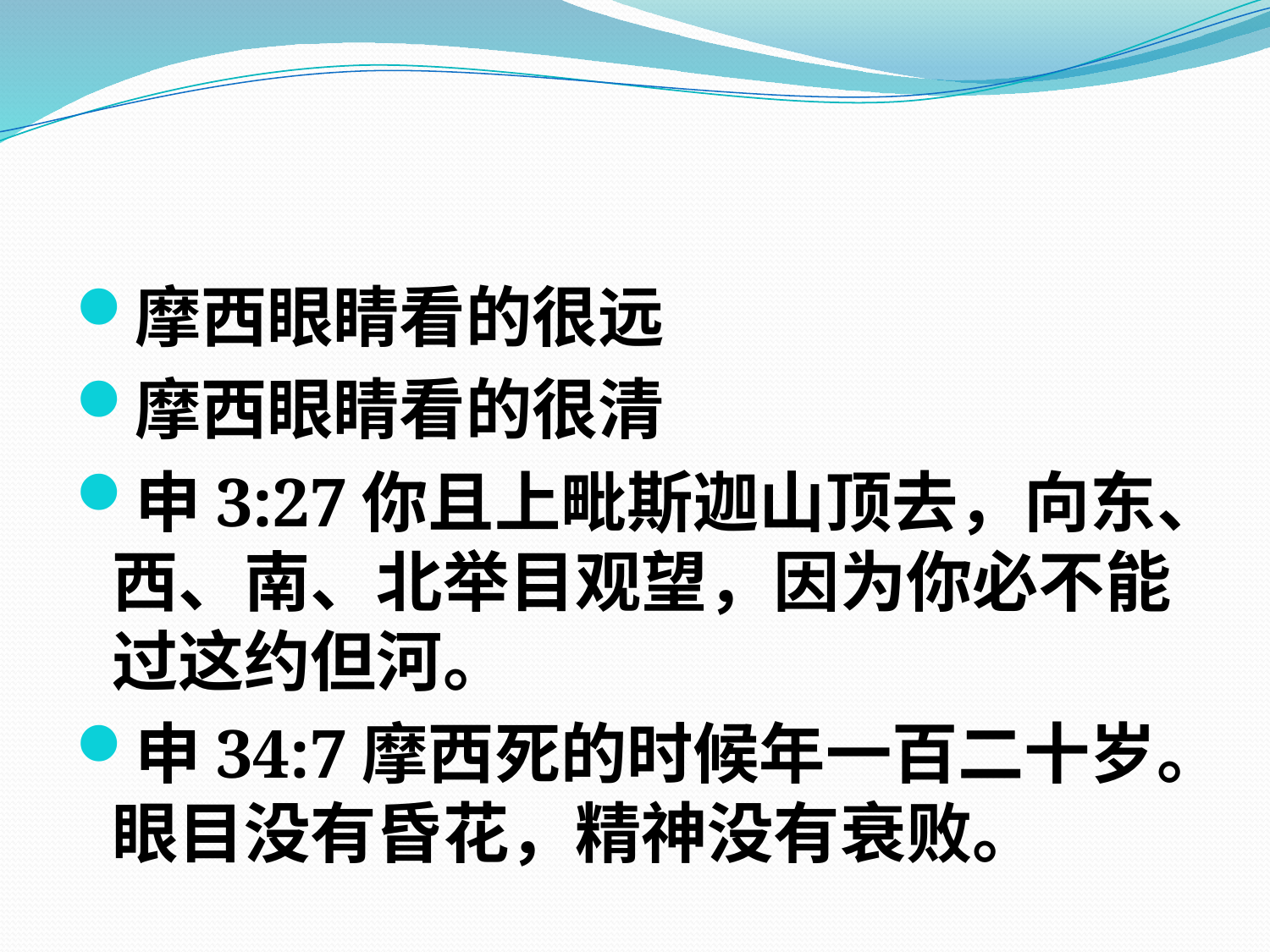

#
摩西眼睛看的很远
摩西眼睛看的很清
申3:27你且上毗斯迦山顶去，向东、西、南、北举目观望，因为你必不能过这约但河。
申34:7摩西死的时候年一百二十岁。眼目没有昏花，精神没有衰败。